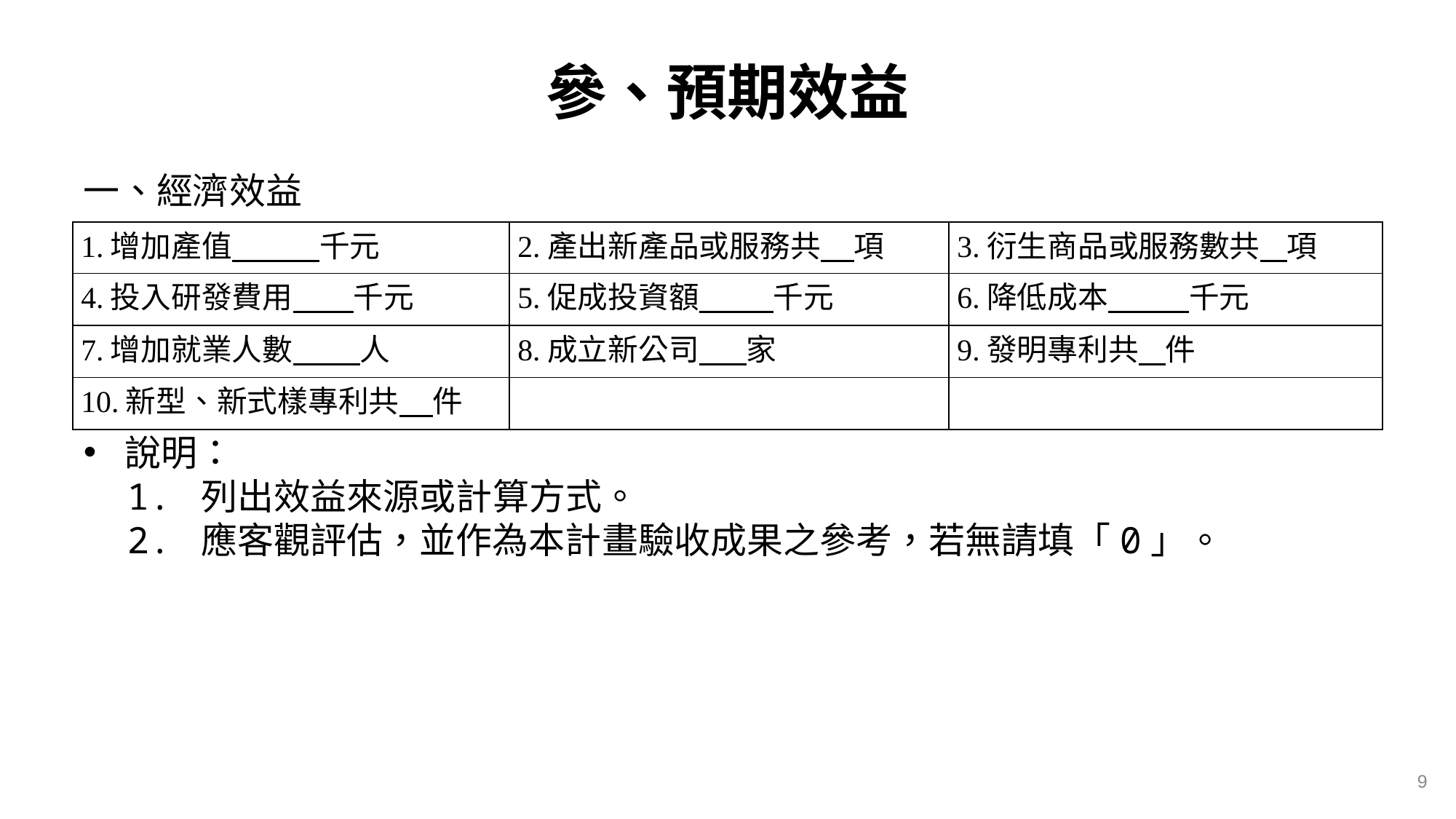

# 參、預期效益
一、經濟效益

說明：
  1. 列出效益來源或計算方式。
  2. 應客觀評估，並作為本計畫驗收成果之參考，若無請填「0」。

| 1.增加產值 千元 | 2.產出新產品或服務共 項 | 3.衍生商品或服務數共 項 |
| --- | --- | --- |
| 4.投入研發費用 千元 | 5.促成投資額 千元 | 6.降低成本 千元 |
| 7.增加就業人數 人 | 8.成立新公司 家 | 9.發明專利共 件 |
| 10.新型、新式樣專利共 件 |  |  |
9